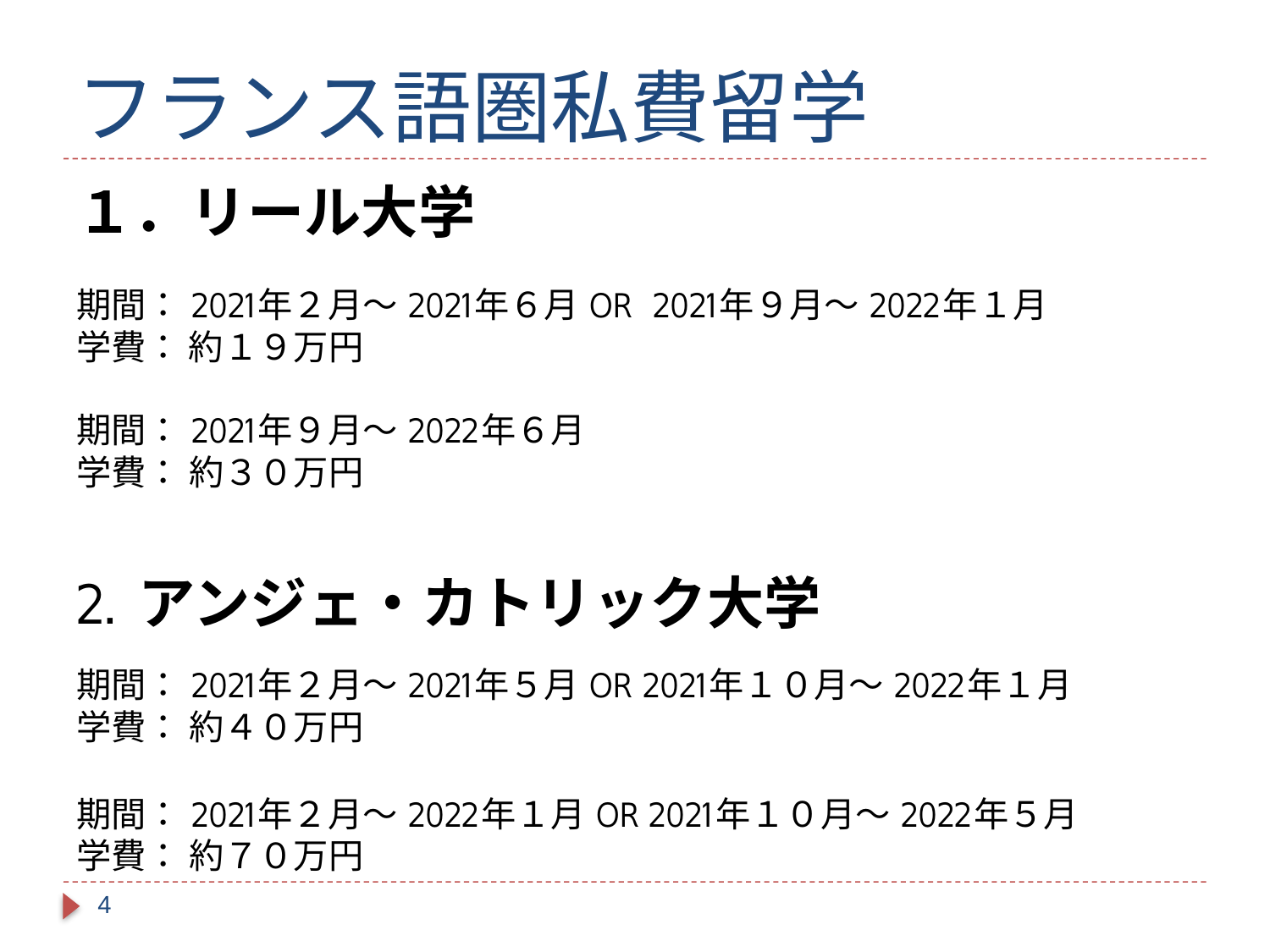

# フランス語圏私費留学
１．リール大学
期間： 2021年２月〜 2021年６月 OR  2021年９月〜 2022年１月
学費： 約１９万円
期間： 2021年９月〜 2022年６月
学費： 約３０万円
2. アンジェ・カトリック大学
期間： 2021年２月〜 2021年５月 OR 2021年１０月〜 2022年１月
学費： 約４０万円
期間： 2021年２月〜 2022年１月 OR 2021年１０月〜 2022年５月
学費： 約７０万円
4